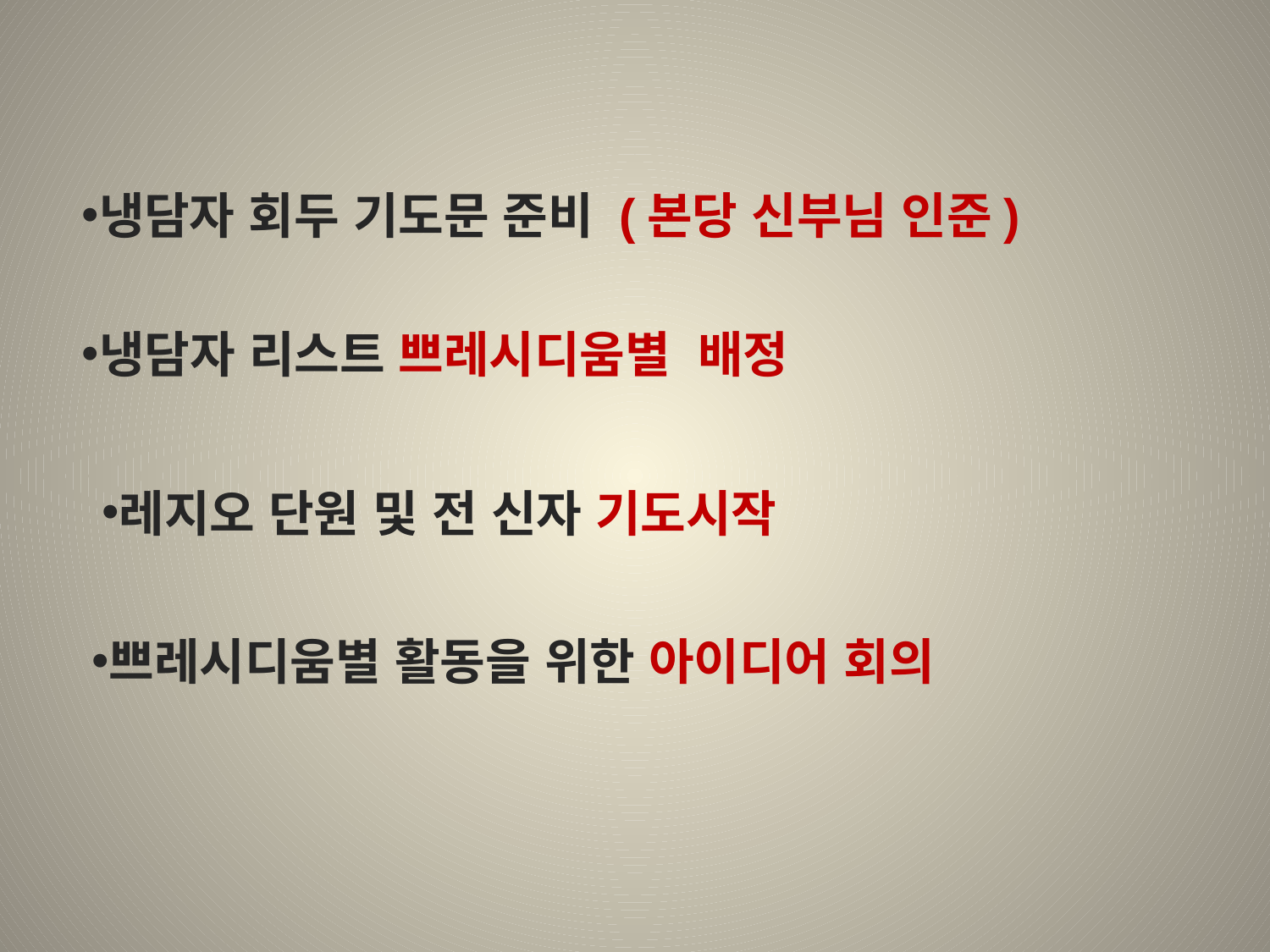

냉담자 회두 기도문 준비 (본당 신부님 인준)
냉담자 리스트 쁘레시디움별  배정
레지오 단원 및 전 신자 기도시작
쁘레시디움별 활동을 위한 아이디어 회의